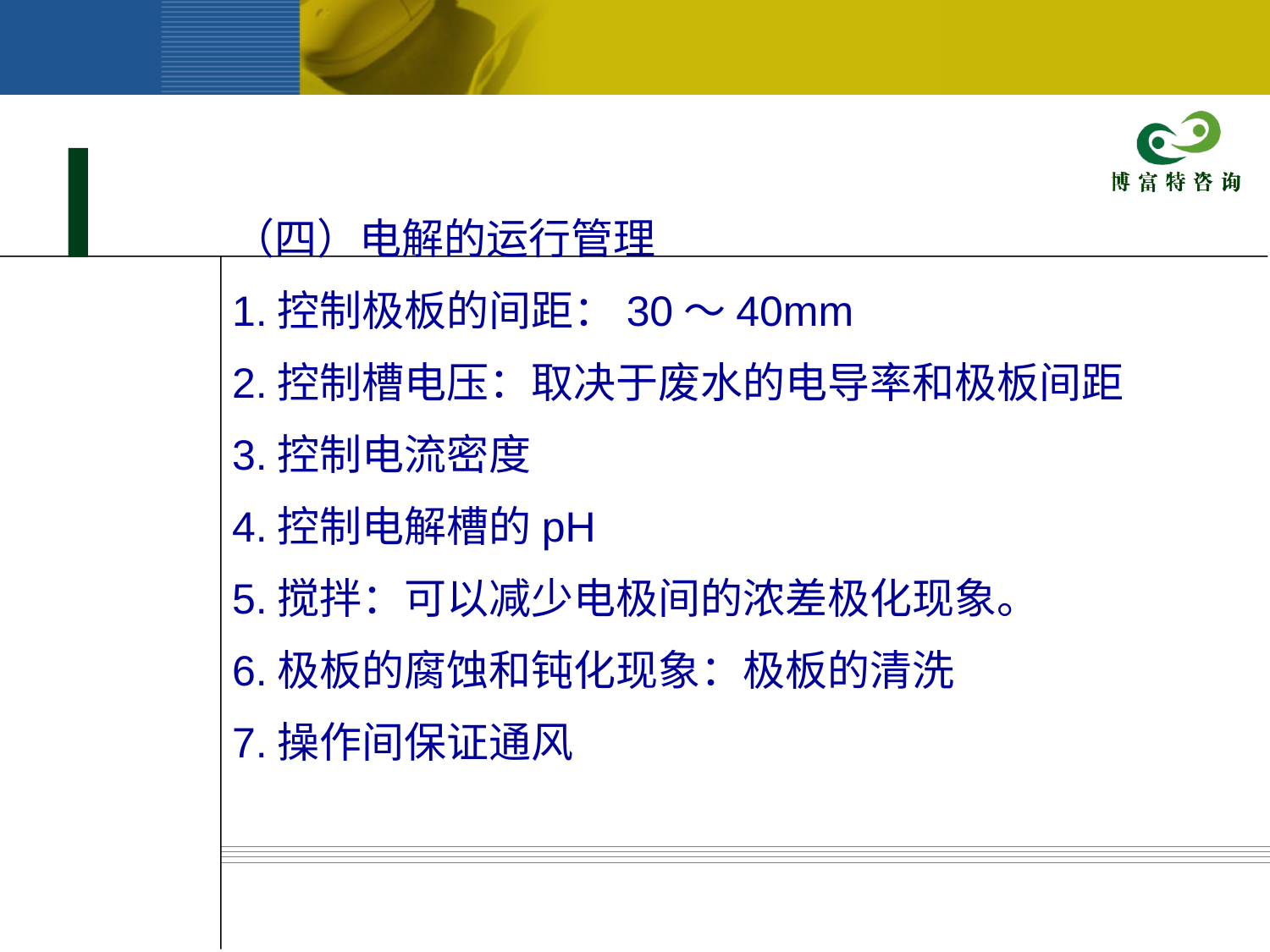

（四）电解的运行管理
1.控制极板的间距：30～40mm
2.控制槽电压：取决于废水的电导率和极板间距
3.控制电流密度
4.控制电解槽的pH
5.搅拌：可以减少电极间的浓差极化现象。
6.极板的腐蚀和钝化现象：极板的清洗
7.操作间保证通风